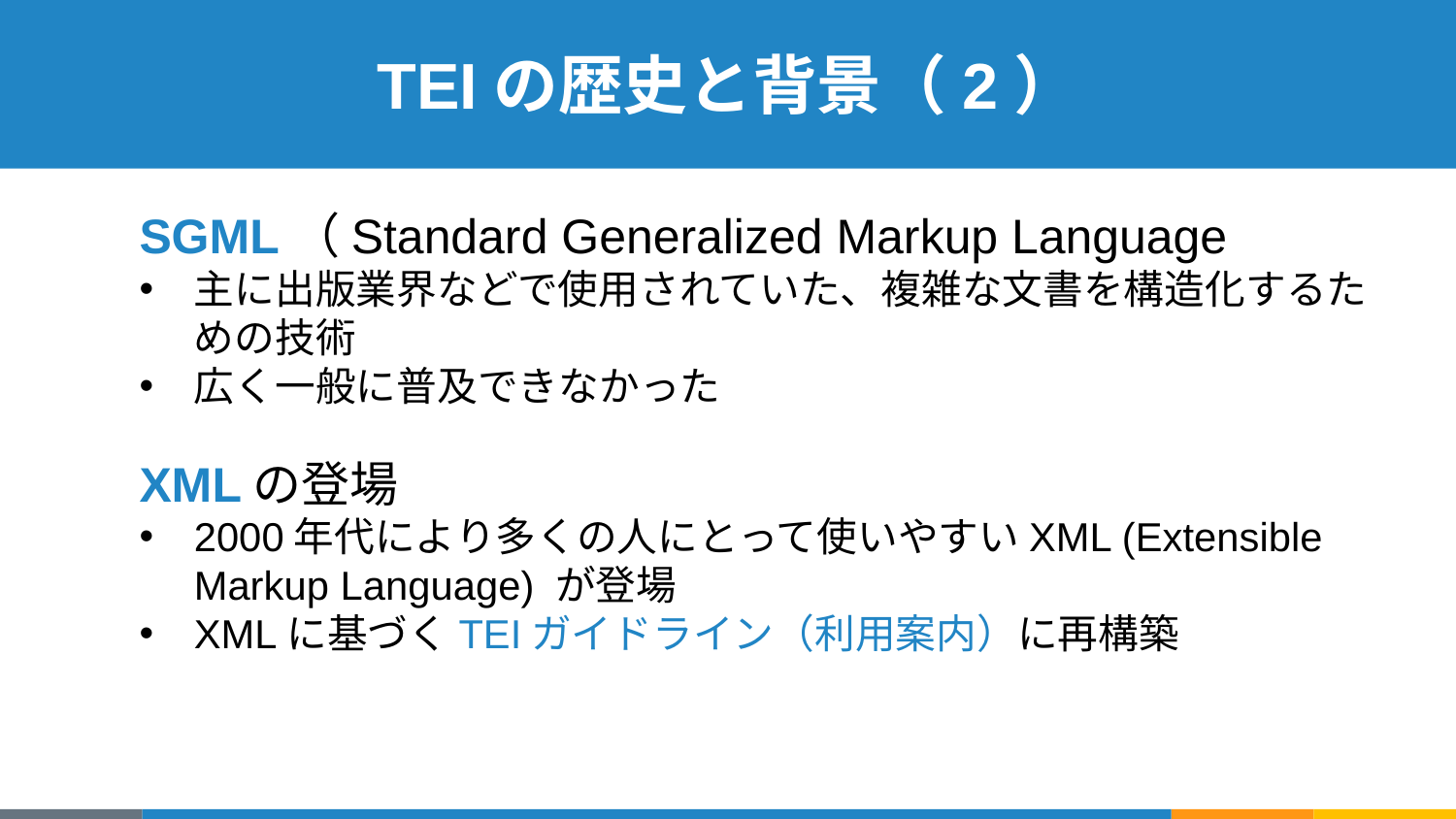

# TEIの歴史と背景（2）

SGML（Standard Generalized Markup Language
主に出版業界などで使用されていた、複雑な文書を構造化するための技術
広く一般に普及できなかった
XMLの登場
2000年代により多くの人にとって使いやすいXML (Extensible Markup Language) が登場
XMLに基づくTEIガイドライン（利用案内）に再構築